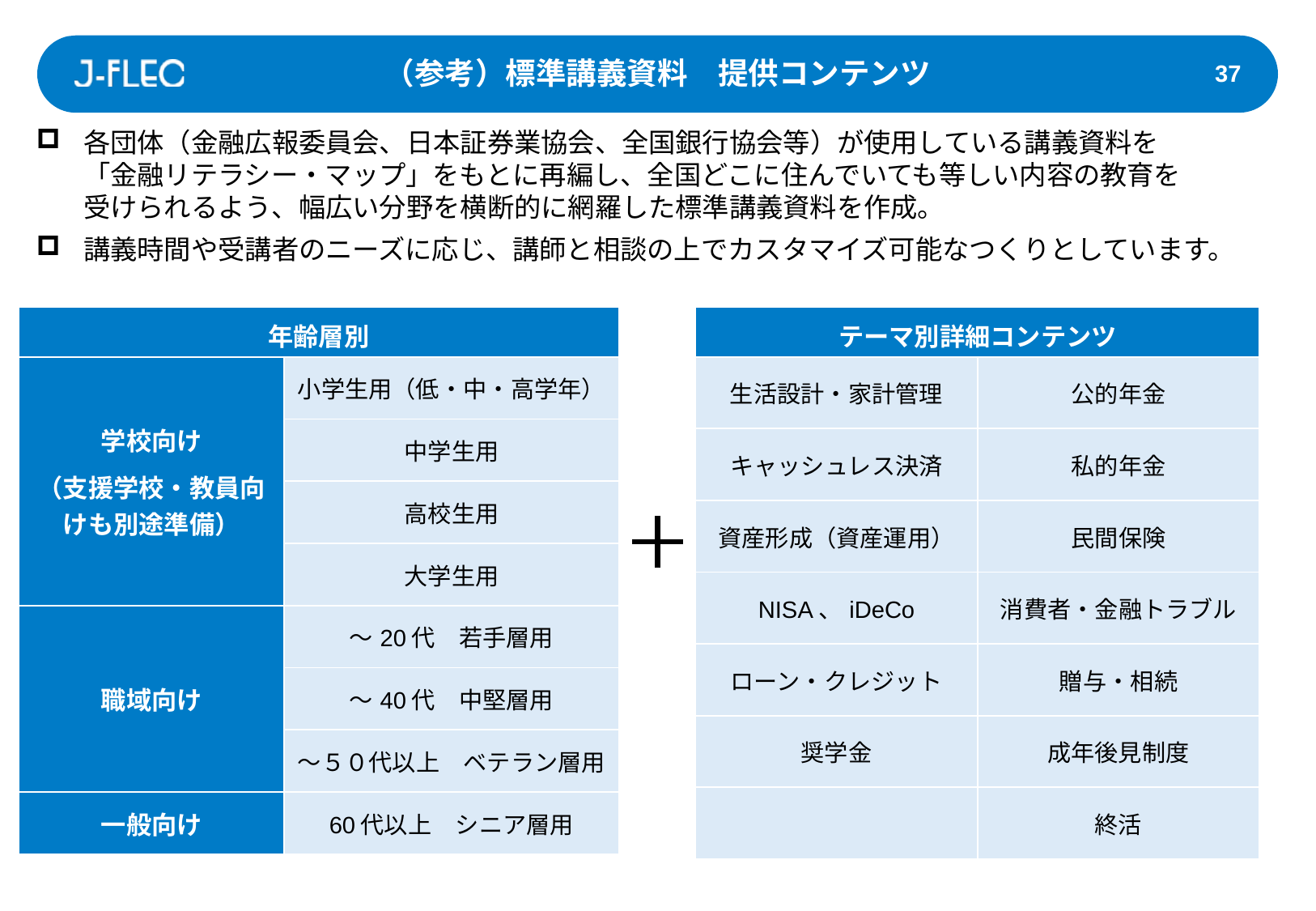

（参考）標準講義資料　提供コンテンツ
37
各団体（金融広報委員会、日本証券業協会、全国銀行協会等）が使用している講義資料を
「金融リテラシー・マップ」をもとに再編し、全国どこに住んでいても等しい内容の教育を
受けられるよう、幅広い分野を横断的に網羅した標準講義資料を作成。
講義時間や受講者のニーズに応じ、講師と相談の上でカスタマイズ可能なつくりとしています。
| 年齢層別 |  |
| --- | --- |
| 学校向け （支援学校・教員向けも別途準備） | 小学生用（低・中・高学年） |
|  | 中学生用 |
|  | 高校生用 |
|  | 大学生用 |
| 職域向け | ～20代　若手層用 |
|  | ～40代　中堅層用 |
|  | ～５０代以上　ベテラン層用 |
| 一般向け | 60代以上　シニア層用 |
| テーマ別詳細コンテンツ |  |
| --- | --- |
| 生活設計・家計管理 | 公的年金 |
| キャッシュレス決済 | 私的年金 |
| 資産形成（資産運用） | 民間保険 |
| NISA、iDeCo | 消費者・金融トラブル |
| ローン・クレジット | 贈与・相続 |
| 奨学金 | 成年後見制度 |
|  | 終活 |